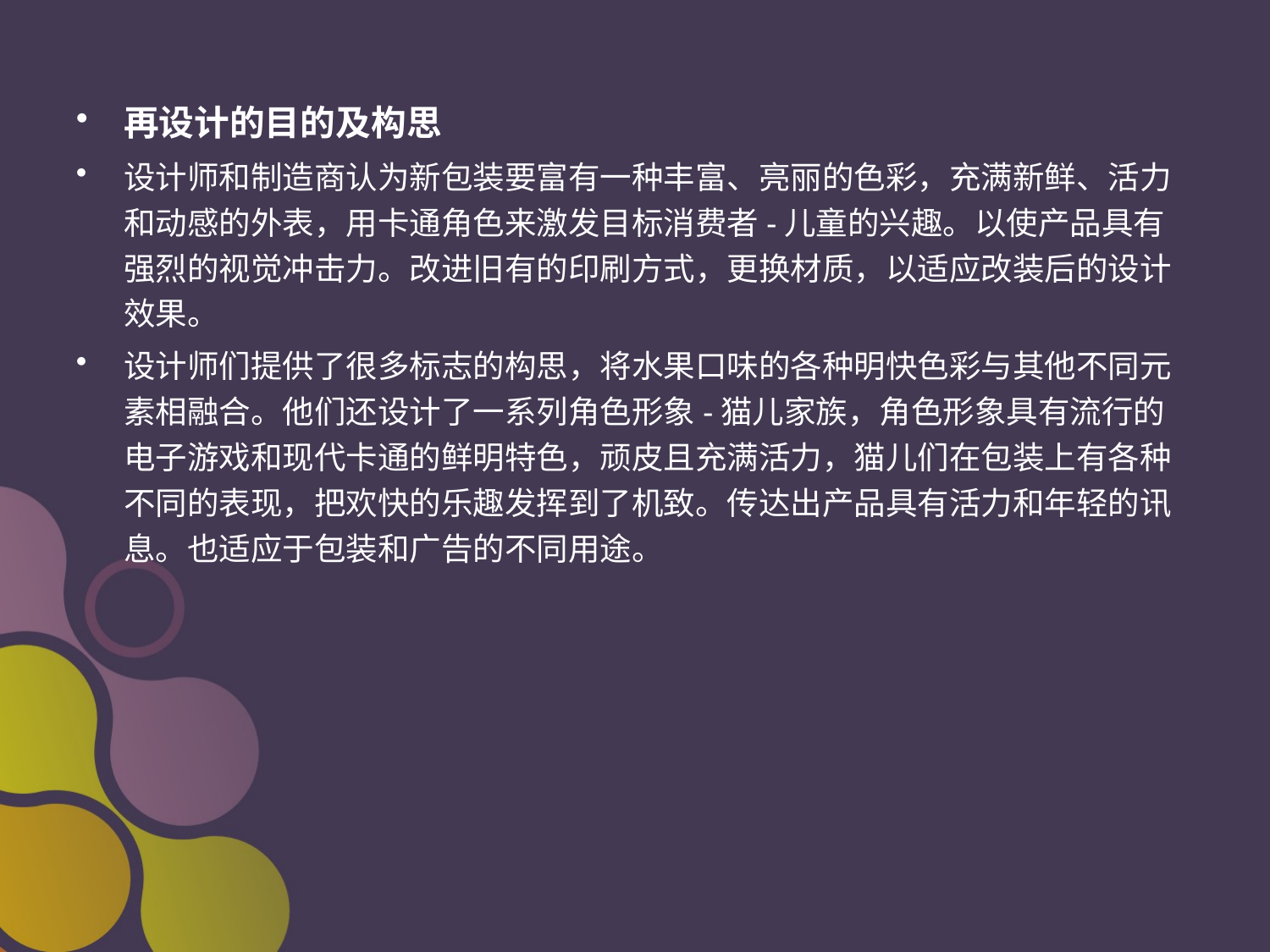

再设计的目的及构思
设计师和制造商认为新包装要富有一种丰富、亮丽的色彩，充满新鲜、活力和动感的外表，用卡通角色来激发目标消费者-儿童的兴趣。以使产品具有强烈的视觉冲击力。改进旧有的印刷方式，更换材质，以适应改装后的设计效果。
设计师们提供了很多标志的构思，将水果口味的各种明快色彩与其他不同元素相融合。他们还设计了一系列角色形象-猫儿家族，角色形象具有流行的电子游戏和现代卡通的鲜明特色，顽皮且充满活力，猫儿们在包装上有各种不同的表现，把欢快的乐趣发挥到了机致。传达出产品具有活力和年轻的讯息。也适应于包装和广告的不同用途。